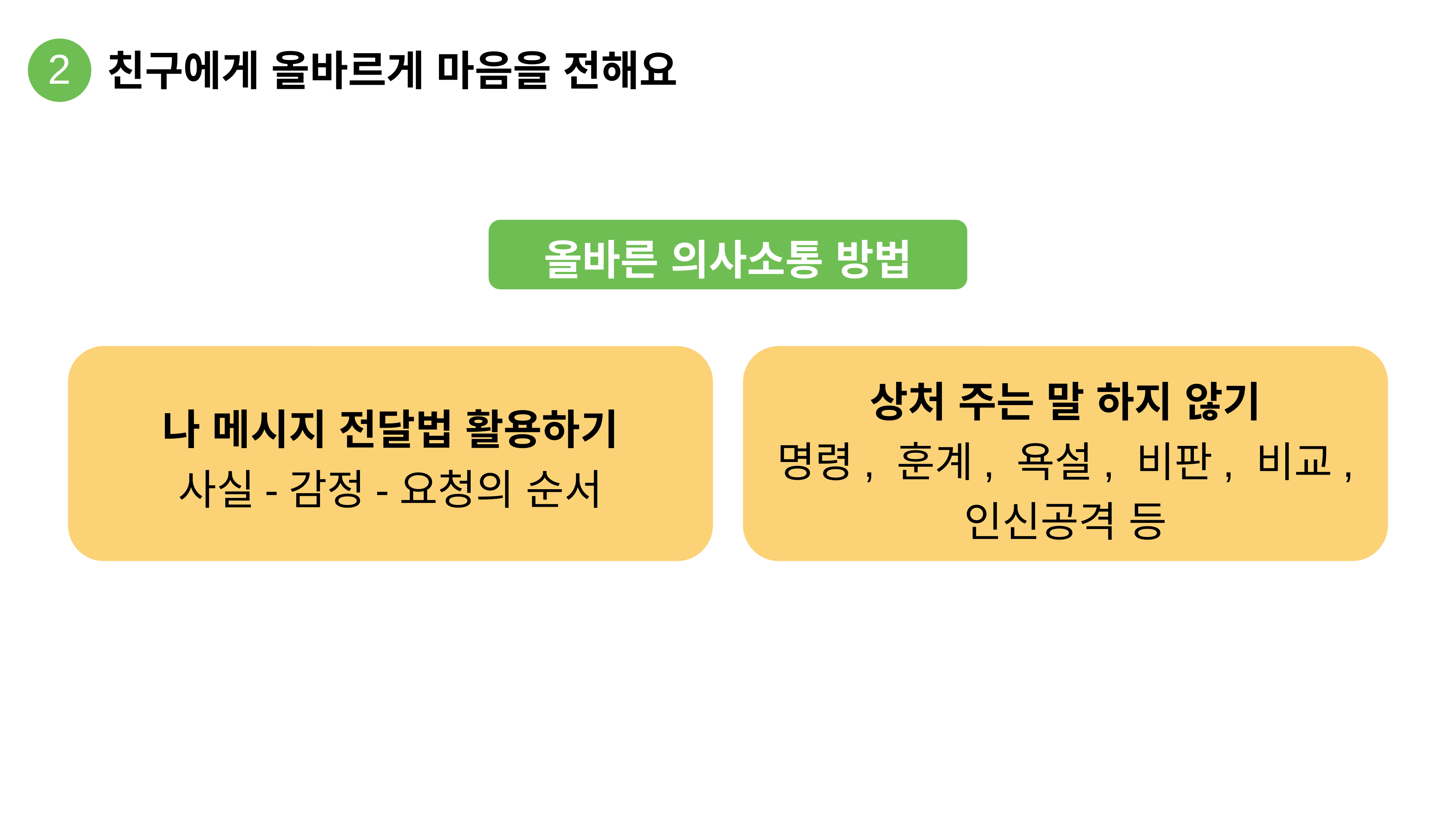

2
친구에게 올바르게 마음을 전해요

올바른 의사소통 방법

나 메시지 전달법 활용하기
사실-감정-요청의 순서

상처 주는 말 하지 않기
명령, 훈계, 욕설, 비판, 비교, 인신공격 등